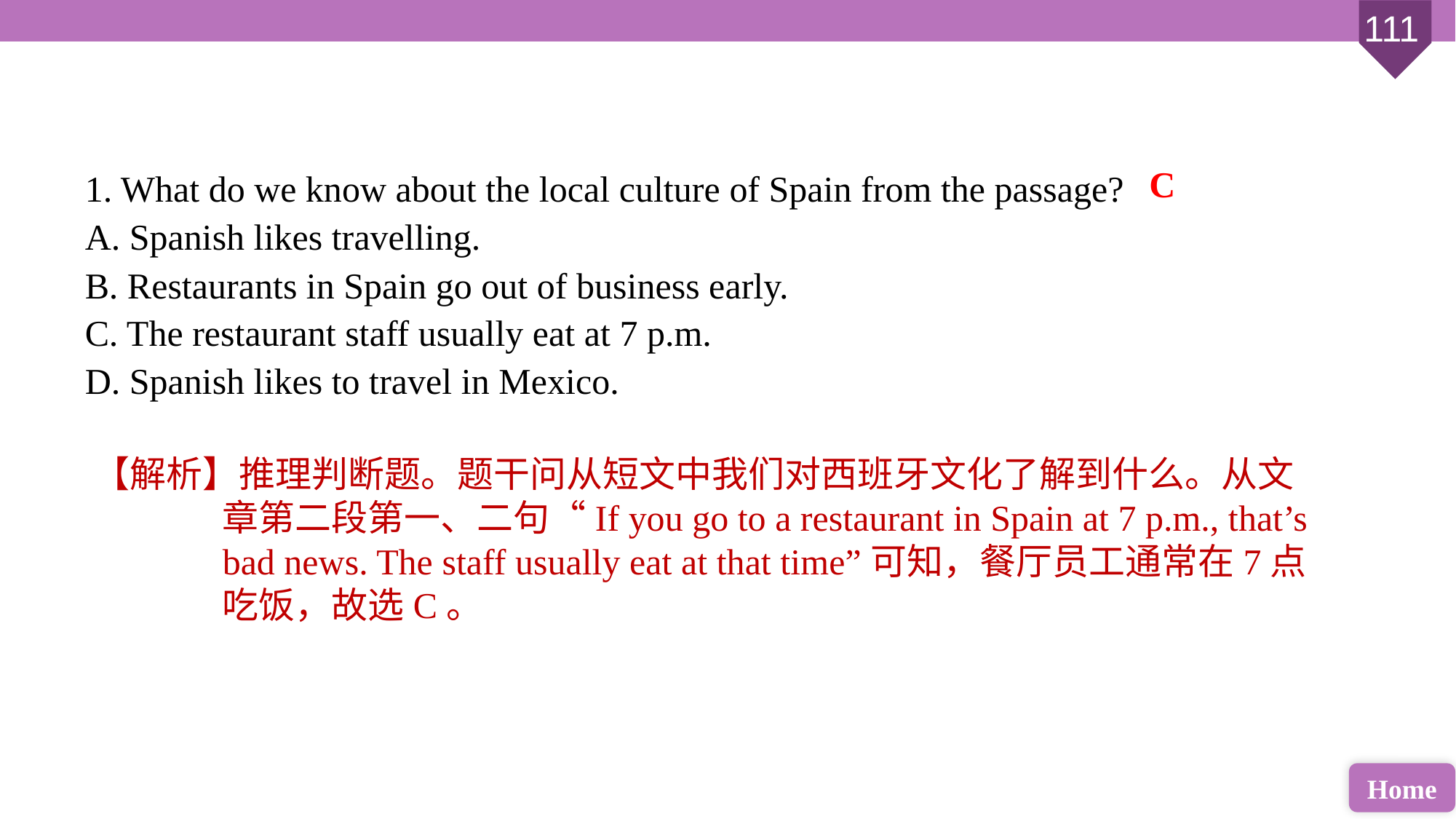

1. What do we know about the local culture of Spain from the passage?
A. Spanish likes travelling.
B. Restaurants in Spain go out of business early.
C. The restaurant staff usually eat at 7 p.m.
D. Spanish likes to travel in Mexico.
C
【解析】推理判断题。题干问从短文中我们对西班牙文化了解到什么。从文章第二段第一、二句“If you go to a restaurant in Spain at 7 p.m., that’s bad news. The staff usually eat at that time”可知，餐厅员工通常在7点吃饭，故选C。